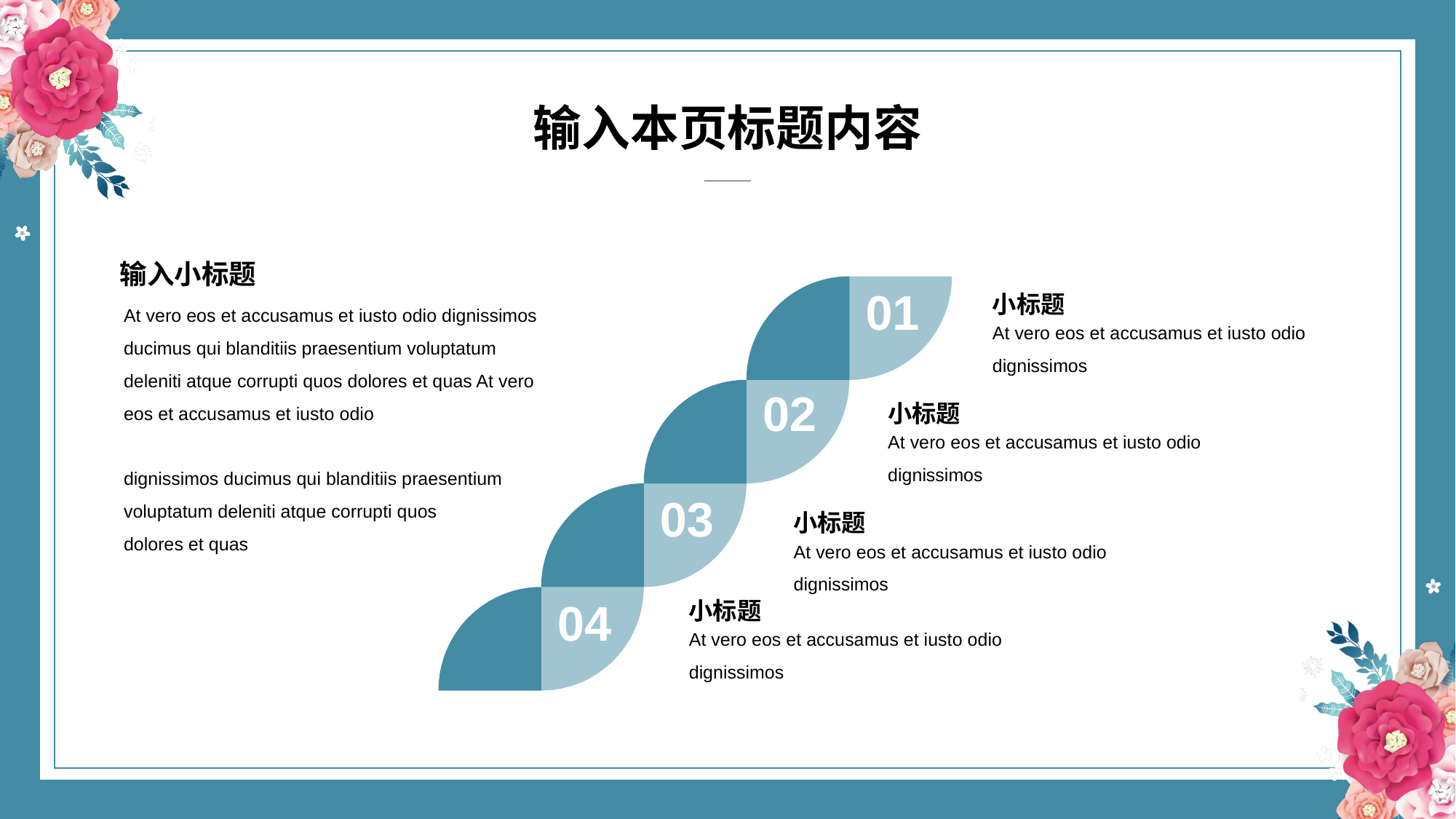

输入本页标题内容
输入小标题
小标题
01

At vero eos et accusamus et iusto odio dignissimos ducimus qui blanditiis praesentium voluptatum deleniti atque corrupti quos dolores et quas At vero eos et accusamus et iusto odio

dignissimos ducimus qui blanditiis praesentium
voluptatum deleniti atque corrupti quos
dolores et quas

At vero eos et accusamus et iusto odio dignissimos
02
小标题

At vero eos et accusamus et iusto odio dignissimos
03

小标题
At vero eos et accusamus et iusto odio dignissimos
小标题

04

At vero eos et accusamus et iusto odio dignissimos